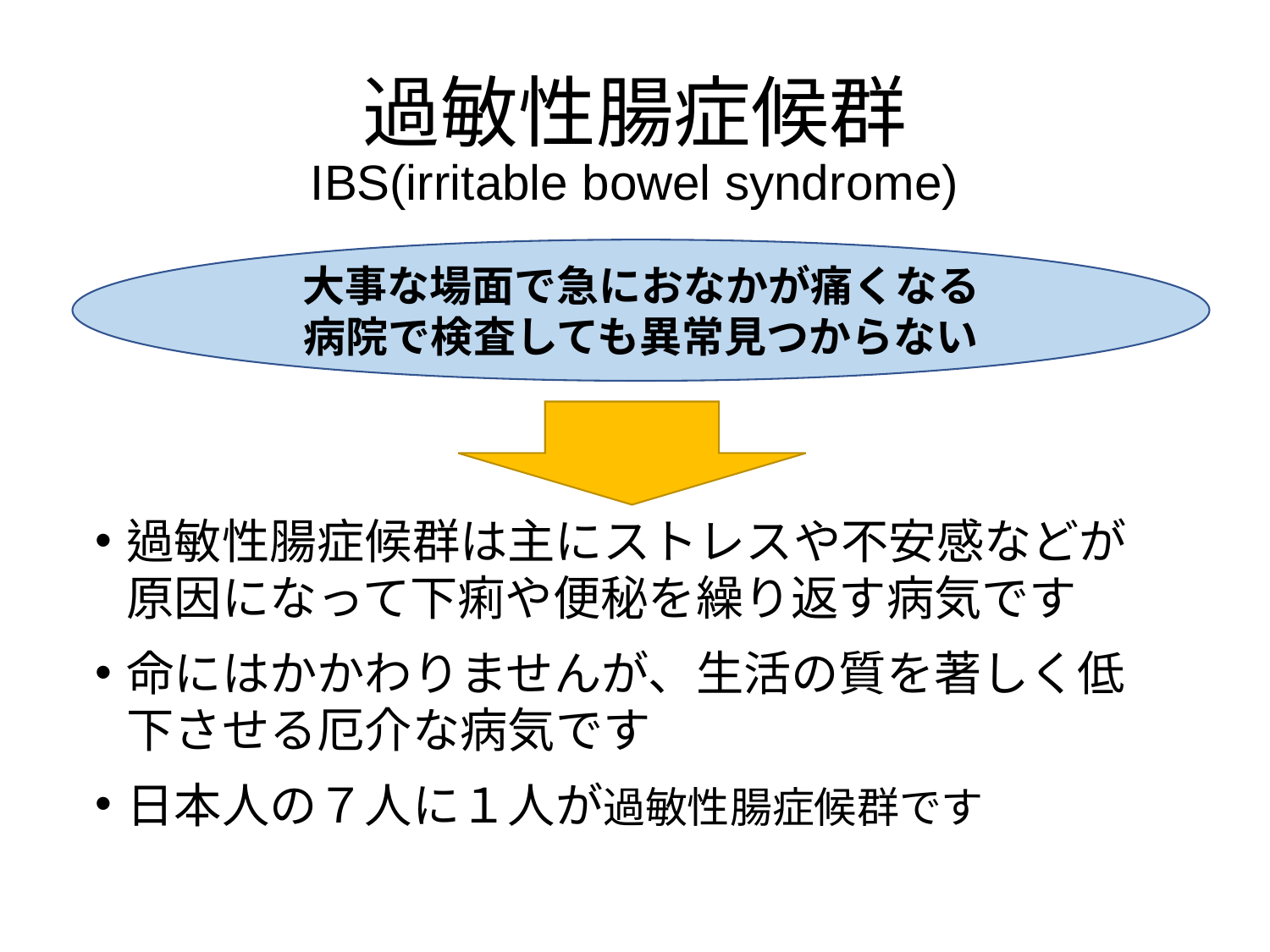

# 過敏性腸症候群 IBS(irritable bowel syndrome)
大事な場面で急におなかが痛くなる
病院で検査しても異常見つからない

過敏性腸症候群は主にストレスや不安感などが原因になって下痢や便秘を繰り返す病気です
命にはかかわりませんが、生活の質を著しく低下させる厄介な病気です
日本人の７人に１人が過敏性腸症候群です